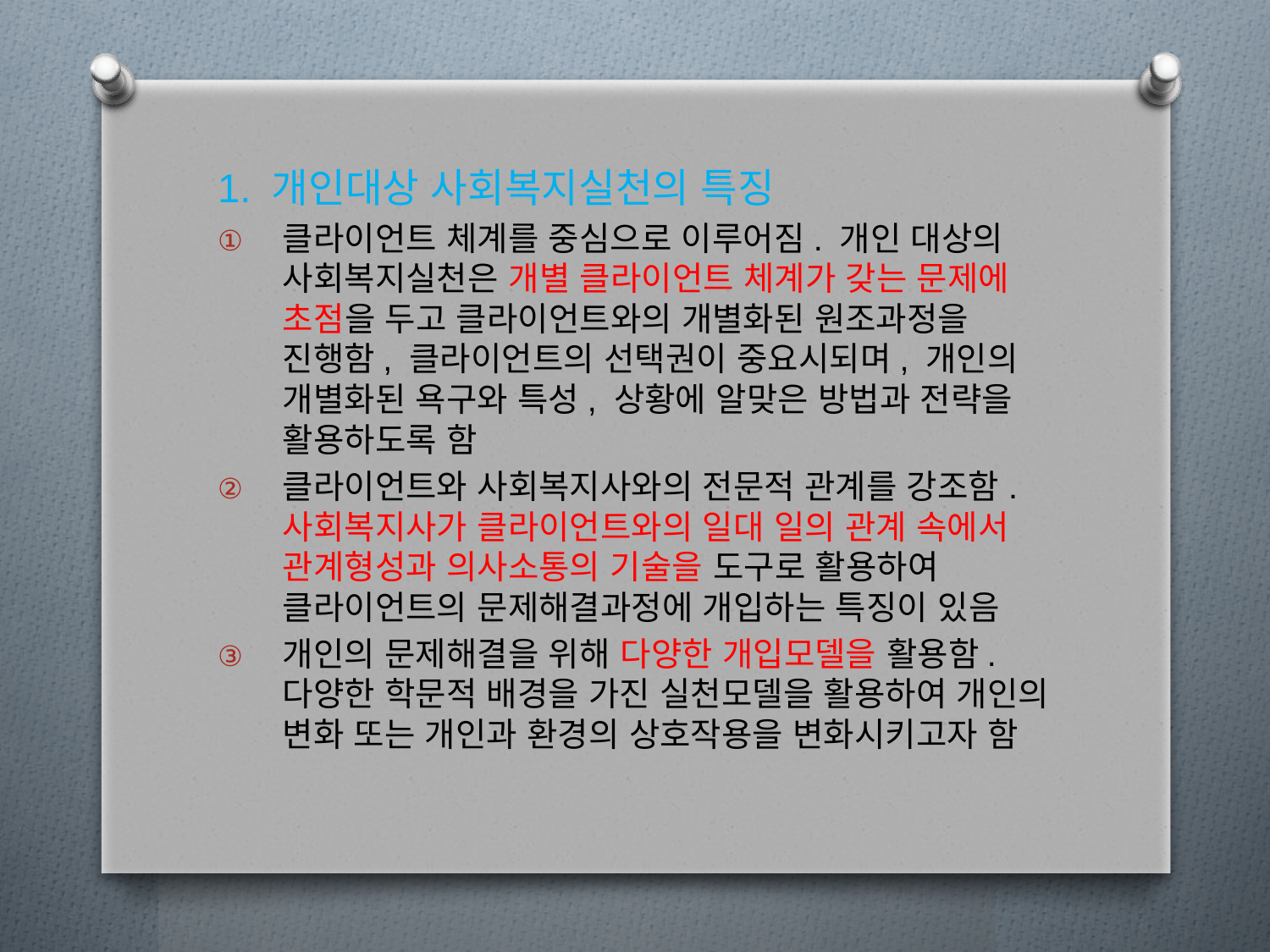

1. 개인대상 사회복지실천의 특징
클라이언트 체계를 중심으로 이루어짐. 개인 대상의 사회복지실천은 개별 클라이언트 체계가 갖는 문제에 초점을 두고 클라이언트와의 개별화된 원조과정을 진행함, 클라이언트의 선택권이 중요시되며, 개인의 개별화된 욕구와 특성, 상황에 알맞은 방법과 전략을 활용하도록 함
클라이언트와 사회복지사와의 전문적 관계를 강조함. 사회복지사가 클라이언트와의 일대 일의 관계 속에서 관계형성과 의사소통의 기술을 도구로 활용하여 클라이언트의 문제해결과정에 개입하는 특징이 있음
개인의 문제해결을 위해 다양한 개입모델을 활용함. 다양한 학문적 배경을 가진 실천모델을 활용하여 개인의 변화 또는 개인과 환경의 상호작용을 변화시키고자 함